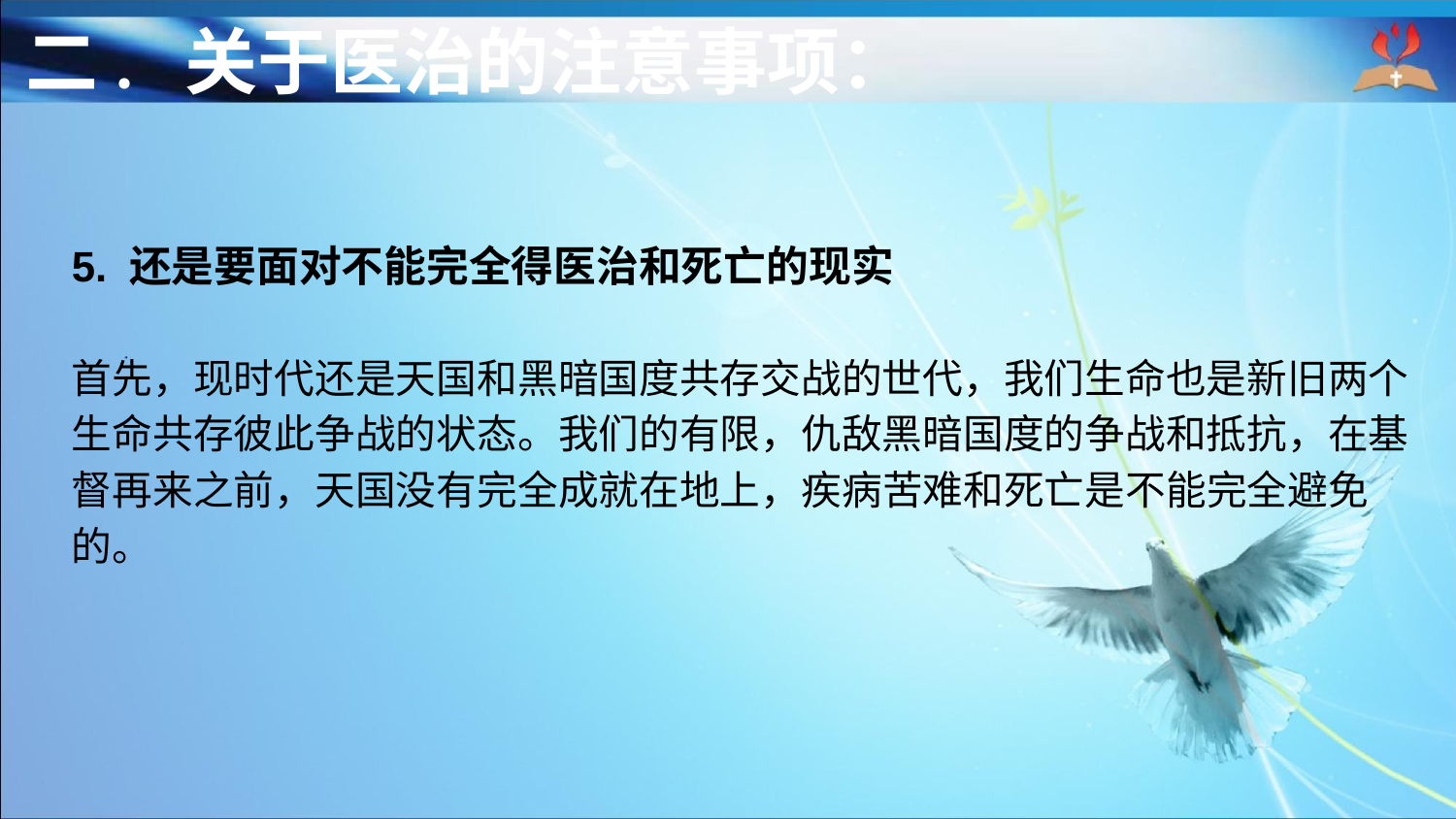

二.  关于医治的注意事项：

5. 还是要面对不能完全得医治和死亡的现实

首先，现时代还是天国和黑暗国度共存交战的世代，我们生命也是新旧两个生命共存彼此争战的状态。我们的有限，仇敌黑暗国度的争战和抵抗，在基督再来之前，天国没有完全成就在地上，疾病苦难和死亡是不能完全避免的。